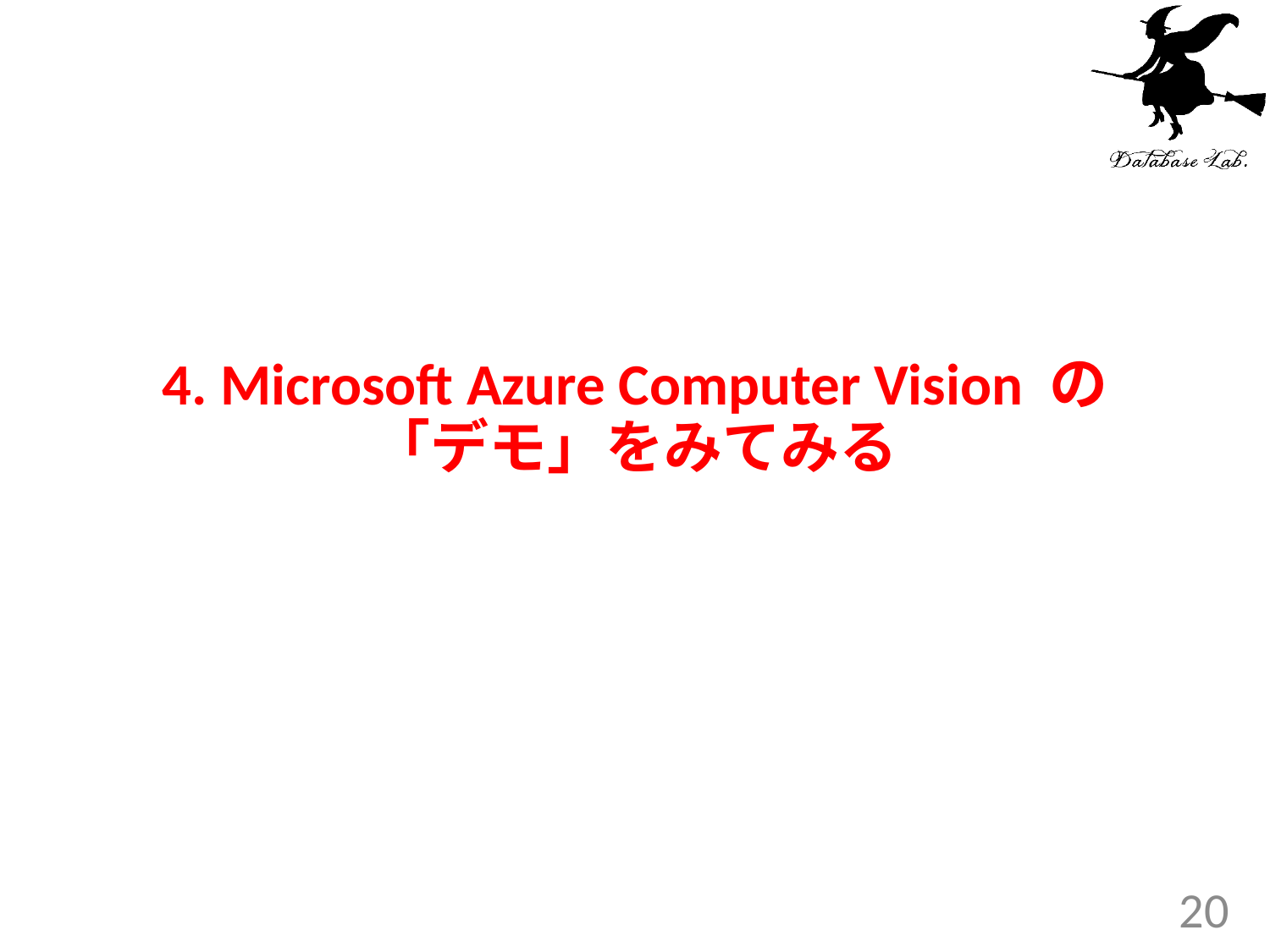

# 4. Microsoft Azure Computer Vision の「デモ」をみてみる

20